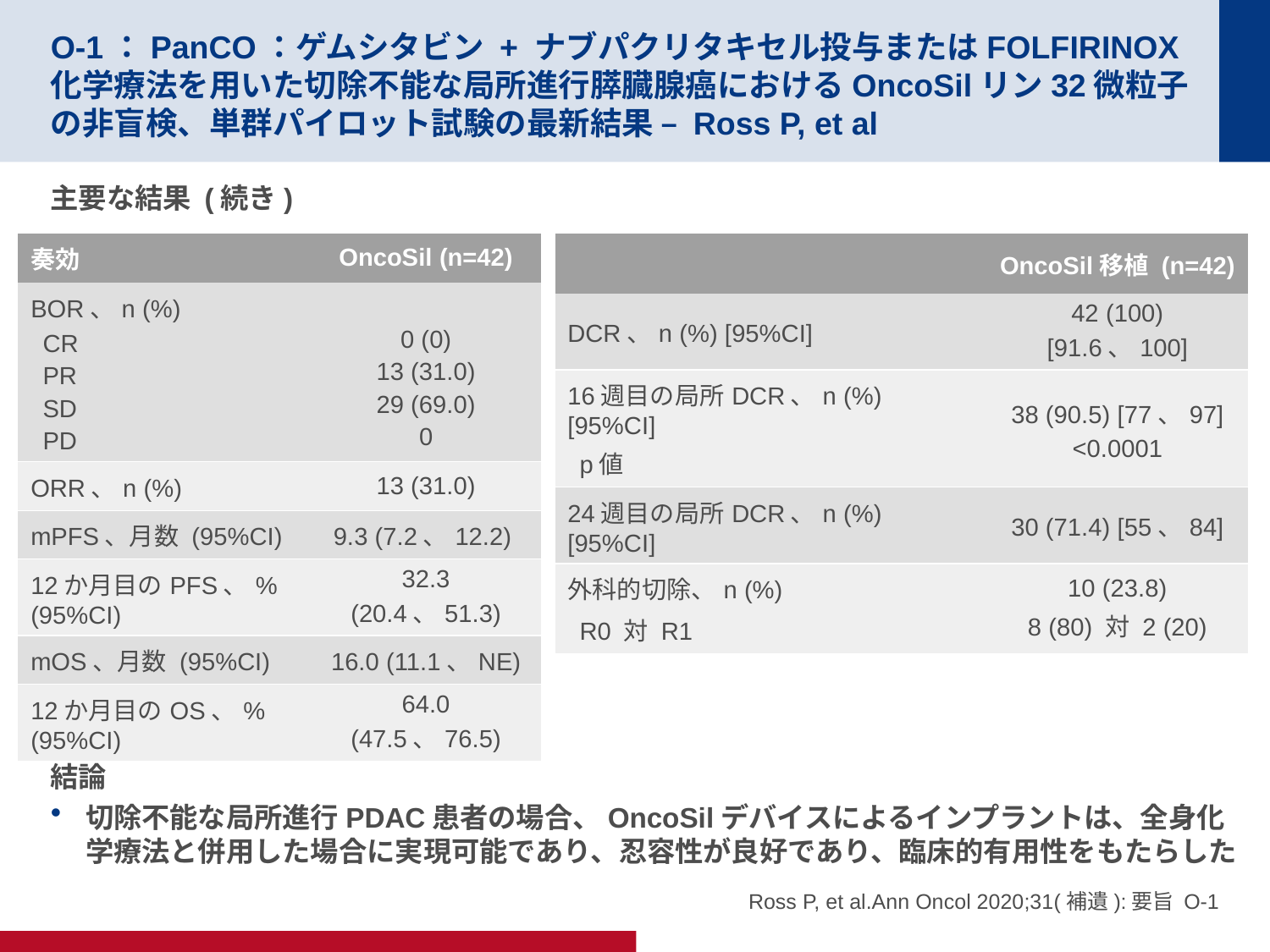

# O-1：PanCO：ゲムシタビン + ナブパクリタキセル投与またはFOLFIRINOX化学療法を用いた切除不能な局所進行膵臓腺癌におけるOncoSilリン32微粒子の非盲検、単群パイロット試験の最新結果 – Ross P, et al
主要な結果 (続き)

結論
切除不能な局所進行PDAC患者の場合、OncoSilデバイスによるインプラントは、全身化学療法と併用した場合に実現可能であり、忍容性が良好であり、臨床的有用性をもたらした
| 奏効 | OncoSil (n=42) |
| --- | --- |
| BOR、n (%) CR PR SD PD | 0 (0) 13 (31.0) 29 (69.0) 0 |
| ORR、n (%) | 13 (31.0) |
| mPFS、月数 (95%CI) | 9.3 (7.2、12.2) |
| 12か月目のPFS、% (95%CI) | 32.3 (20.4、51.3) |
| mOS、月数 (95%CI) | 16.0 (11.1、NE) |
| 12か月目のOS、% (95%CI) | 64.0 (47.5、76.5) |
|  | OncoSil移植 (n=42) |
| --- | --- |
| DCR、n (%) [95%CI] | 42 (100) [91.6、100] |
| 16週目の局所DCR、n (%) [95%CI] p値 | 38 (90.5) [77、97] <0.0001 |
| 24週目の局所DCR、n (%) [95%CI] | 30 (71.4) [55、84] |
| 外科的切除、n (%) R0 対 R1 | 10 (23.8) 8 (80) 対 2 (20) |
Ross P, et al.Ann Oncol 2020;31(補遺):要旨 O-1